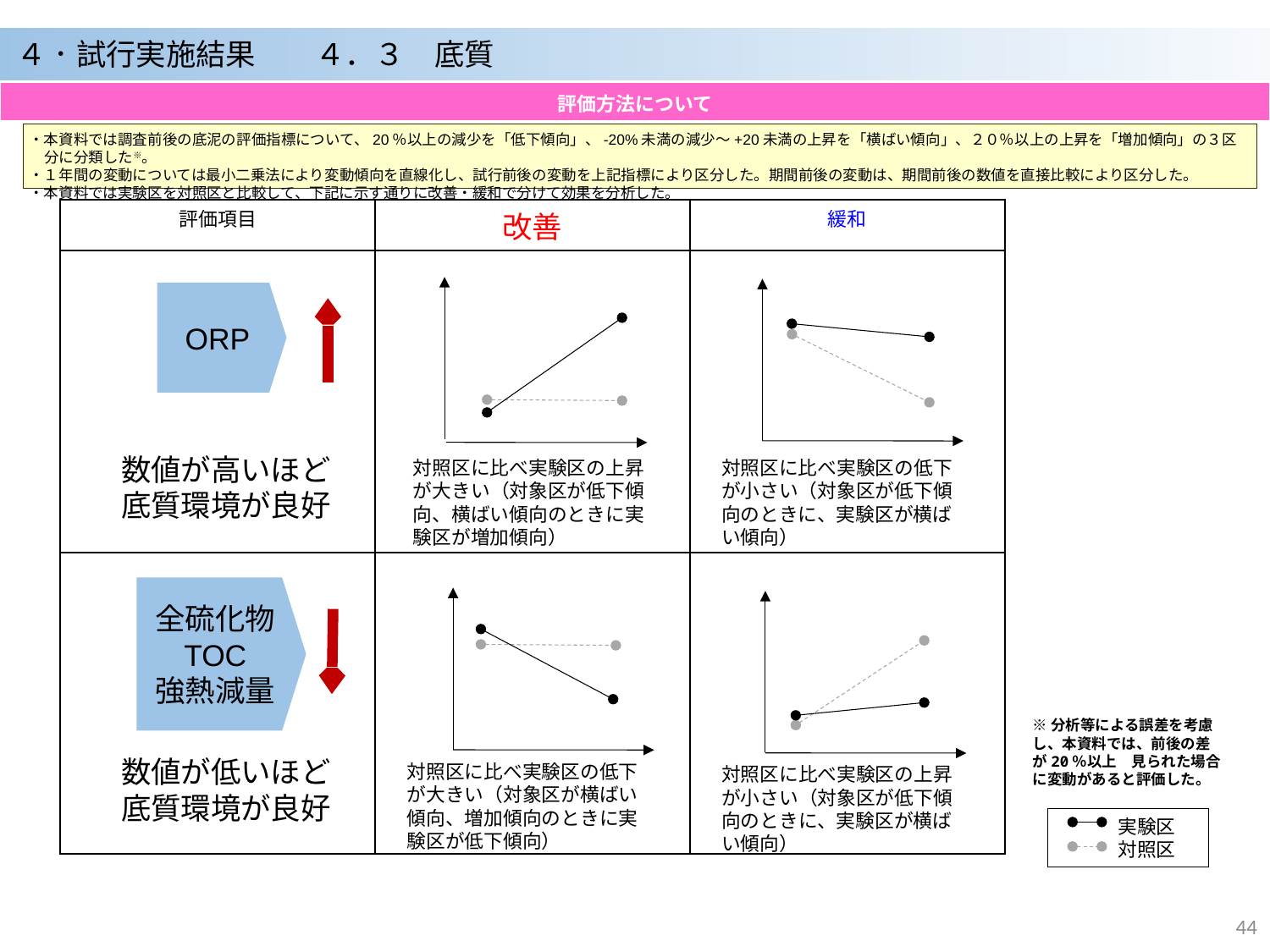

４．試行実施結果　　４．３　底質

| 評価方法について |
| --- |
・本資料では調査前後の底泥の評価指標について、20％以上の減少を「低下傾向」、-20%未満の減少～+20未満の上昇を「横ばい傾向」、２０％以上の上昇を「増加傾向」の３区分に分類した※。
・１年間の変動については最小二乗法により変動傾向を直線化し、試行前後の変動を上記指標により区分した。期間前後の変動は、期間前後の数値を直接比較により区分した。
・本資料では実験区を対照区と比較して、下記に示す通りに改善・緩和で分けて効果を分析した。
| 評価項目 | 改善 | 緩和 |
| --- | --- | --- |
|  |  |  |
|  |  |  |
ORP
数値が高いほど底質環境が良好
対照区に比べ実験区の低下が小さい（対象区が低下傾向のときに、実験区が横ばい傾向）
対照区に比べ実験区の上昇が大きい（対象区が低下傾向、横ばい傾向のときに実験区が増加傾向）
全硫化物
TOC
強熱減量
※分析等による誤差を考慮し、本資料では、前後の差が20％以上　見られた場合に変動があると評価した。
数値が低いほど底質環境が良好
対照区に比べ実験区の低下が大きい（対象区が横ばい傾向、増加傾向のときに実験区が低下傾向）

対照区に比べ実験区の上昇が小さい（対象区が低下傾向のときに、実験区が横ばい傾向）
　　　実験区
　　　対照区
44